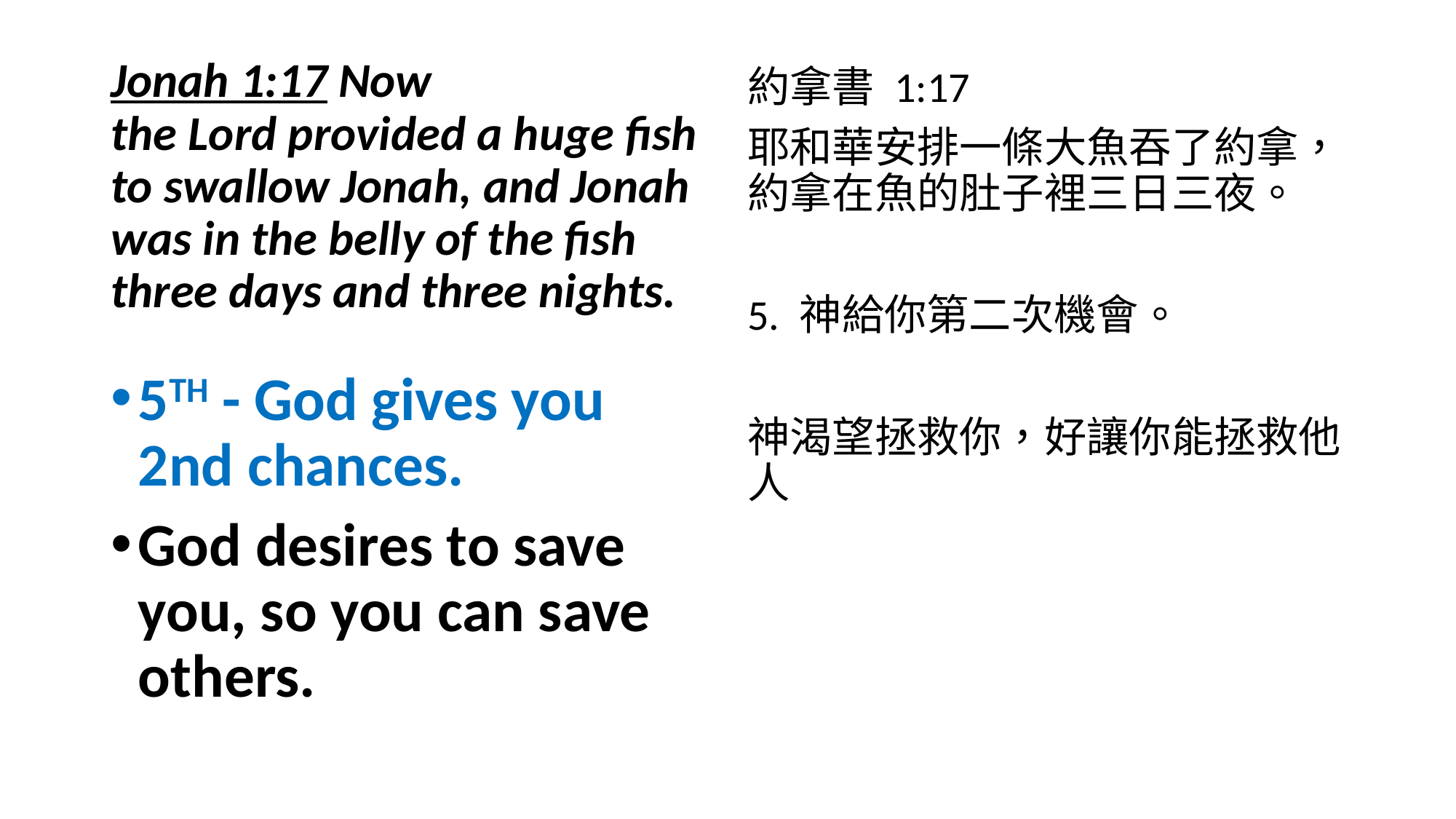

Jonah 1:17 Now the Lord provided a huge fish to swallow Jonah, and Jonah was in the belly of the fish three days and three nights.

5TH - God gives you 2nd chances.
God desires to save you, so you can save others.
約拿書 1:17
耶和華安排一條大魚吞了約拿，約拿在魚的肚子裡三日三夜。

5. 神給你第二次機會。

神渴望拯救你，好讓你能拯救他人